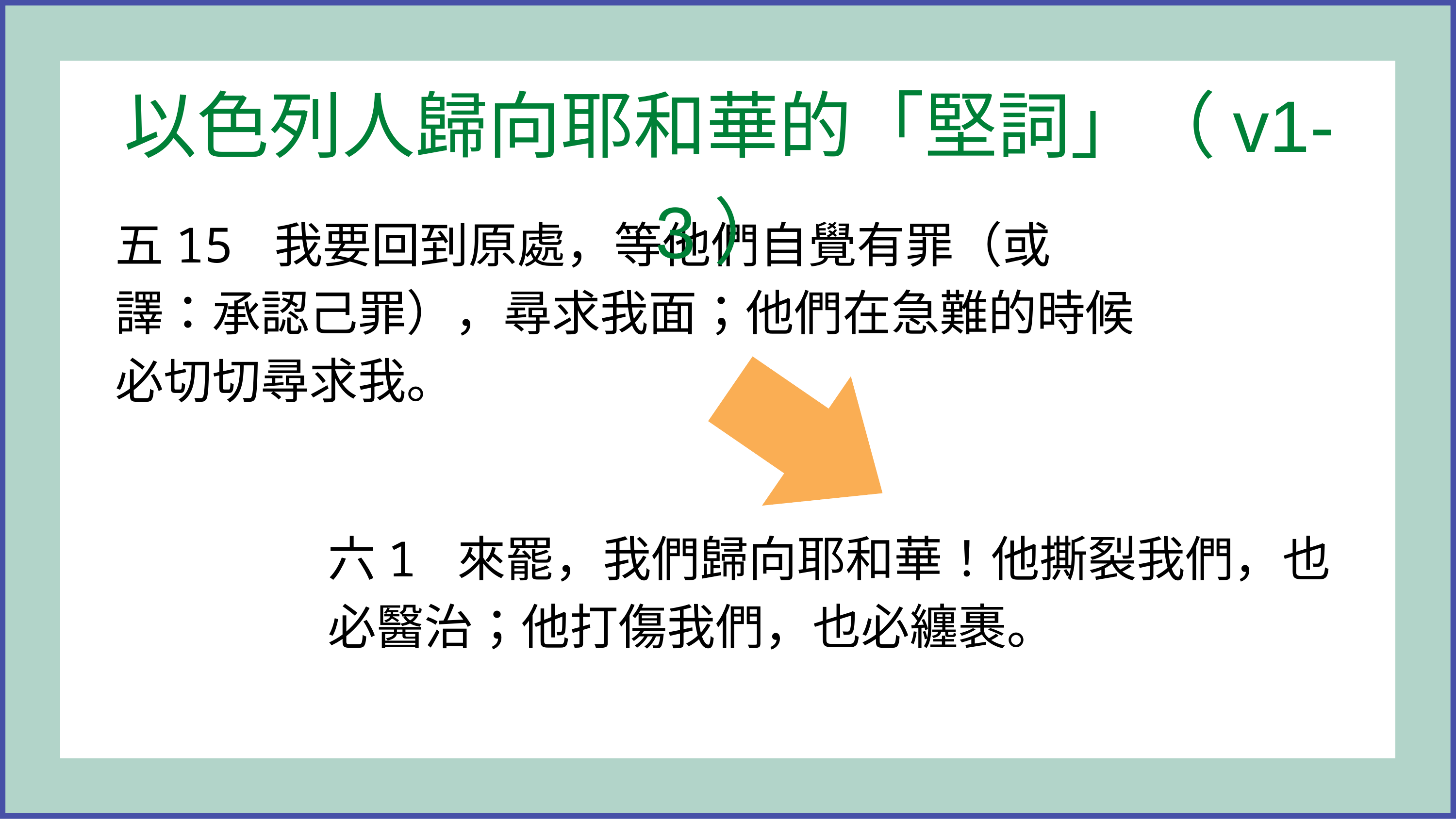

以色列人歸向耶和華的「堅詞」（v1-3）
五15 我要回到原處，等他們自覺有罪（或譯：承認己罪），尋求我面；他們在急難的時候必切切尋求我。

六1 來罷，我們歸向耶和華！他撕裂我們，也必醫治；他打傷我們，也必纏裹。